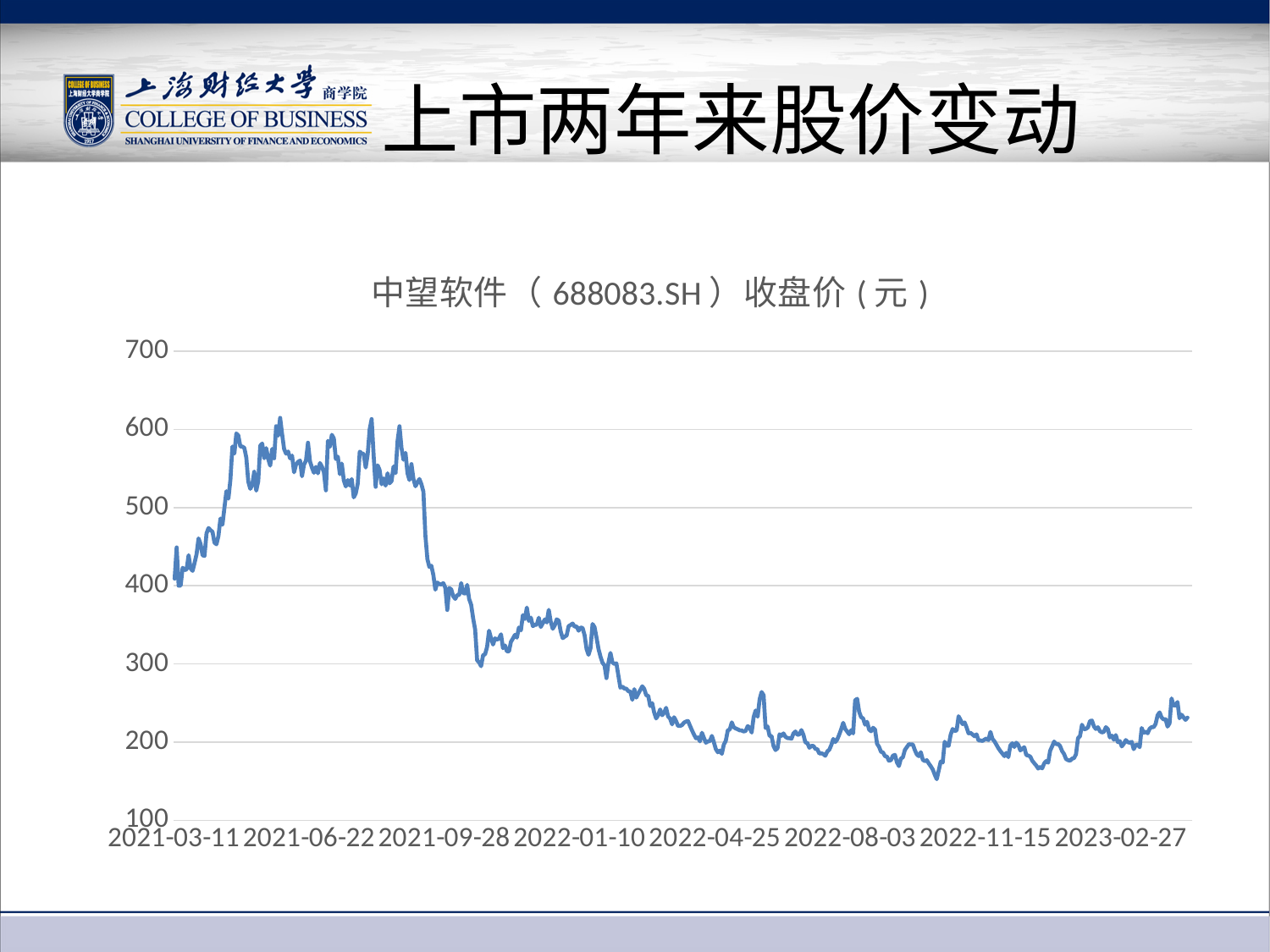

# 上市两年来股价变动

### Chart: 中望软件（688083.SH）收盘价(元)

| Category | 收盘价(元) |
|---|---|
| 2021-03-11 | 409.0 |
| 2021-03-12 | 449.0 |
| 2021-03-15 | 399.92 |
| 2021-03-16 | 400.05 |
| 2021-03-17 | 422.96 |
| 2021-03-18 | 420.0 |
| 2021-03-19 | 420.8 |
| 2021-03-22 | 439.0 |
| 2021-03-23 | 422.11 |
| 2021-03-24 | 419.0 |
| 2021-03-25 | 429.0 |
| 2021-03-26 | 440.12 |
| 2021-03-29 | 460.5 |
| 2021-03-30 | 453.52 |
| 2021-03-31 | 439.0 |
| 2021-04-01 | 438.0 |
| 2021-04-02 | 466.86 |
| 2021-04-06 | 473.8 |
| 2021-04-07 | 471.15 |
| 2021-04-08 | 468.99 |
| 2021-04-09 | 455.21 |
| 2021-04-12 | 452.98 |
| 2021-04-13 | 463.71 |
| 2021-04-14 | 486.0 |
| 2021-04-15 | 478.0 |
| 2021-04-16 | 499.34 |
| 2021-04-19 | 521.0 |
| 2021-04-20 | 511.4 |
| 2021-04-21 | 535.33 |
| 2021-04-22 | 578.0 |
| 2021-04-23 | 569.0 |
| 2021-04-26 | 594.8 |
| 2021-04-27 | 592.0 |
| 2021-04-28 | 578.0 |
| 2021-04-29 | 578.0 |
| 2021-04-30 | 576.37 |
| 2021-05-06 | 564.0 |
| 2021-05-07 | 533.0 |
| 2021-05-10 | 524.0 |
| 2021-05-11 | 529.0 |
| 2021-05-12 | 545.78 |
| 2021-05-13 | 521.67 |
| 2021-05-14 | 533.68 |
| 2021-05-17 | 579.04 |
| 2021-05-18 | 581.86 |
| 2021-05-19 | 563.0 |
| 2021-05-20 | 576.0 |
| 2021-05-21 | 562.28 |
| 2021-05-24 | 553.59 |
| 2021-05-25 | 575.0 |
| 2021-05-26 | 563.0 |
| 2021-05-27 | 604.03 |
| 2021-05-28 | 591.9 |
| 2021-05-31 | 614.66 |
| 2021-06-01 | 594.0 |
| 2021-06-02 | 574.88 |
| 2021-06-03 | 568.85 |
| 2021-06-04 | 571.67 |
| 2021-06-07 | 562.92 |
| 2021-06-08 | 566.43 |
| 2021-06-09 | 545.06 |
| 2021-06-10 | 555.0 |
| 2021-06-11 | 558.34 |
| 2021-06-15 | 560.06 |
| 2021-06-16 | 540.0 |
| 2021-06-17 | 555.01 |
| 2021-06-18 | 560.0 |
| 2021-06-21 | 582.88 |
| 2021-06-22 | 558.97 |
| 2021-06-23 | 551.02 |
| 2021-06-24 | 544.5 |
| 2021-06-25 | 552.0 |
| 2021-06-28 | 543.78 |
| 2021-06-29 | 557.0 |
| 2021-06-30 | 552.3 |
| 2021-07-01 | 545.24 |
| 2021-07-02 | 522.01 |
| 2021-07-05 | 585.3 |
| 2021-07-06 | 577.75 |
| 2021-07-07 | 593.08 |
| 2021-07-08 | 588.29 |
| 2021-07-09 | 562.0 |
| 2021-07-12 | 565.01 |
| 2021-07-13 | 542.66 |
| 2021-07-14 | 556.26 |
| 2021-07-15 | 534.77 |
| 2021-07-16 | 527.0 |
| 2021-07-19 | 535.19 |
| 2021-07-20 | 528.1 |
| 2021-07-21 | 536.5 |
| 2021-07-22 | 513.05 |
| 2021-07-23 | 518.0 |
| 2021-07-26 | 530.5 |
| 2021-07-27 | 571.49 |
| 2021-07-28 | 569.08 |
| 2021-07-29 | 568.71 |
| 2021-07-30 | 551.13 |
| 2021-08-02 | 568.0 |
| 2021-08-03 | 600.0 |
| 2021-08-04 | 613.13 |
| 2021-08-05 | 566.54 |
| 2021-08-06 | 526.47 |
| 2021-08-09 | 553.99 |
| 2021-08-10 | 547.99 |
| 2021-08-11 | 529.79 |
| 2021-08-12 | 537.28 |
| 2021-08-13 | 528.0 |
| 2021-08-16 | 543.78 |
| 2021-08-17 | 531.0 |
| 2021-08-18 | 533.8 |
| 2021-08-19 | 552.49 |
| 2021-08-20 | 544.0 |
| 2021-08-23 | 585.0 |
| 2021-08-24 | 603.99 |
| 2021-08-25 | 576.2 |
| 2021-08-26 | 561.11 |
| 2021-08-27 | 569.9 |
| 2021-08-30 | 543.88 |
| 2021-08-31 | 535.13 |
| 2021-09-01 | 555.55 |
| 2021-09-02 | 536.52 |
| 2021-09-03 | 527.24 |
| 2021-09-06 | 532.0 |
| 2021-09-07 | 536.5 |
| 2021-09-08 | 529.85 |
| 2021-09-09 | 520.32 |
| 2021-09-10 | 464.0 |
| 2021-09-13 | 434.0 |
| 2021-09-14 | 424.0 |
| 2021-09-15 | 425.51 |
| 2021-09-16 | 413.76 |
| 2021-09-17 | 394.88 |
| 2021-09-22 | 404.02 |
| 2021-09-23 | 402.01 |
| 2021-09-24 | 401.6 |
| 2021-09-27 | 403.23 |
| 2021-09-28 | 397.5 |
| 2021-09-29 | 369.0 |
| 2021-09-30 | 397.0 |
| 2021-10-08 | 395.28 |
| 2021-10-11 | 386.38 |
| 2021-10-12 | 383.11 |
| 2021-10-13 | 388.0 |
| 2021-10-14 | 388.09 |
| 2021-10-15 | 403.39 |
| 2021-10-18 | 390.51 |
| 2021-10-19 | 390.0 |
| 2021-10-20 | 401.0 |
| 2021-10-21 | 383.0 |
| 2021-10-22 | 375.7 |
| 2021-10-25 | 358.3 |
| 2021-10-26 | 343.83 |
| 2021-10-27 | 304.32 |
| 2021-10-28 | 302.16 |
| 2021-10-29 | 297.06 |
| 2021-11-01 | 311.15 |
| 2021-11-02 | 312.36 |
| 2021-11-03 | 321.76 |
| 2021-11-04 | 342.4 |
| 2021-11-05 | 332.81 |
| 2021-11-08 | 324.75 |
| 2021-11-09 | 332.67 |
| 2021-11-10 | 331.0 |
| 2021-11-11 | 332.6 |
| 2021-11-12 | 337.85 |
| 2021-11-15 | 320.08 |
| 2021-11-16 | 323.57 |
| 2021-11-17 | 316.0 |
| 2021-11-18 | 315.99 |
| 2021-11-19 | 328.21 |
| 2021-11-22 | 332.51 |
| 2021-11-23 | 337.21 |
| 2021-11-24 | 333.61 |
| 2021-11-25 | 346.48 |
| 2021-11-26 | 342.95 |
| 2021-11-29 | 362.43 |
| 2021-11-30 | 357.53 |
| 2021-12-01 | 372.03 |
| 2021-12-02 | 355.01 |
| 2021-12-03 | 359.1 |
| 2021-12-06 | 348.3 |
| 2021-12-07 | 350.0 |
| 2021-12-08 | 350.1 |
| 2021-12-09 | 359.0 |
| 2021-12-10 | 347.19 |
| 2021-12-13 | 352.06 |
| 2021-12-14 | 356.84 |
| 2021-12-15 | 353.0 |
| 2021-12-16 | 369.09 |
| 2021-12-17 | 353.99 |
| 2021-12-20 | 344.92 |
| 2021-12-21 | 349.25 |
| 2021-12-22 | 357.0 |
| 2021-12-23 | 355.38 |
| 2021-12-24 | 341.5 |
| 2021-12-27 | 332.88 |
| 2021-12-28 | 334.89 |
| 2021-12-29 | 336.42 |
| 2021-12-30 | 348.28 |
| 2021-12-31 | 349.83 |
| 2022-01-04 | 351.63 |
| 2022-01-05 | 347.58 |
| 2022-01-06 | 348.05 |
| 2022-01-07 | 342.44 |
| 2022-01-10 | 346.58 |
| 2022-01-11 | 345.89 |
| 2022-01-12 | 336.7 |
| 2022-01-13 | 319.11 |
| 2022-01-14 | 311.59 |
| 2022-01-17 | 320.24 |
| 2022-01-18 | 351.0 |
| 2022-01-19 | 346.99 |
| 2022-01-20 | 333.8 |
| 2022-01-21 | 319.18 |
| 2022-01-24 | 309.3 |
| 2022-01-25 | 301.4 |
| 2022-01-26 | 298.2 |
| 2022-01-27 | 281.85 |
| 2022-01-28 | 301.73 |
| 2022-02-07 | 313.98 |
| 2022-02-08 | 301.8 |
| 2022-02-09 | 300.0 |
| 2022-02-10 | 300.72 |
| 2022-02-11 | 285.0 |
| 2022-02-14 | 269.54 |
| 2022-02-15 | 271.01 |
| 2022-02-16 | 268.34 |
| 2022-02-17 | 268.28 |
| 2022-02-18 | 265.01 |
| 2022-02-21 | 264.62 |
| 2022-02-22 | 254.05 |
| 2022-02-23 | 267.7 |
| 2022-02-24 | 256.86 |
| 2022-02-25 | 262.0 |
| 2022-02-28 | 266.66 |
| 2022-03-01 | 271.38 |
| 2022-03-02 | 268.0 |
| 2022-03-03 | 259.85 |
| 2022-03-04 | 259.23 |
| 2022-03-07 | 246.0 |
| 2022-03-08 | 249.82 |
| 2022-03-09 | 237.97 |
| 2022-03-10 | 230.22 |
| 2022-03-11 | 234.44 |
| 2022-03-14 | 241.78 |
| 2022-03-15 | 234.33 |
| 2022-03-16 | 237.41 |
| 2022-03-17 | 243.84 |
| 2022-03-18 | 232.75 |
| 2022-03-21 | 230.0 |
| 2022-03-22 | 222.66 |
| 2022-03-23 | 231.81 |
| 2022-03-24 | 226.99 |
| 2022-03-25 | 220.66 |
| 2022-03-28 | 220.6 |
| 2022-03-29 | 221.79 |
| 2022-03-30 | 224.9 |
| 2022-03-31 | 226.28 |
| 2022-04-01 | 227.0 |
| 2022-04-06 | 220.88 |
| 2022-04-07 | 215.0 |
| 2022-04-08 | 209.82 |
| 2022-04-11 | 204.92 |
| 2022-04-12 | 206.0 |
| 2022-04-13 | 200.96 |
| 2022-04-14 | 211.94 |
| 2022-04-15 | 205.49 |
| 2022-04-18 | 199.2 |
| 2022-04-19 | 201.03 |
| 2022-04-20 | 201.22 |
| 2022-04-21 | 207.93 |
| 2022-04-22 | 200.0 |
| 2022-04-25 | 191.0 |
| 2022-04-26 | 187.0 |
| 2022-04-27 | 189.09 |
| 2022-04-28 | 185.01 |
| 2022-04-29 | 196.7 |
| 2022-05-05 | 201.7 |
| 2022-05-06 | 215.0 |
| 2022-05-09 | 216.29 |
| 2022-05-10 | 225.22 |
| 2022-05-11 | 219.01 |
| 2022-05-12 | 217.43 |
| 2022-05-13 | 216.32 |
| 2022-05-16 | 215.01 |
| 2022-05-17 | 214.9 |
| 2022-05-18 | 213.6 |
| 2022-05-19 | 214.34 |
| 2022-05-20 | 220.44 |
| 2022-05-23 | 218.38 |
| 2022-05-24 | 212.26 |
| 2022-05-25 | 231.98 |
| 2022-05-26 | 240.44 |
| 2022-05-27 | 232.48 |
| 2022-05-30 | 254.88 |
| 2022-05-31 | 264.0 |
| 2022-06-01 | 259.98 |
| 2022-06-02 | 218.0 |
| 2022-06-06 | 219.99 |
| 2022-06-07 | 207.79 |
| 2022-06-08 | 207.79 |
| 2022-06-09 | 194.73 |
| 2022-06-10 | 189.8 |
| 2022-06-13 | 192.17 |
| 2022-06-14 | 210.0 |
| 2022-06-15 | 208.07 |
| 2022-06-16 | 211.11 |
| 2022-06-17 | 206.7 |
| 2022-06-20 | 205.18 |
| 2022-06-21 | 205.14 |
| 2022-06-22 | 204.18 |
| 2022-06-23 | 211.11 |
| 2022-06-24 | 213.55 |
| 2022-06-27 | 209.31 |
| 2022-06-28 | 209.85 |
| 2022-06-29 | 215.37 |
| 2022-06-30 | 209.42 |
| 2022-07-01 | 199.5 |
| 2022-07-04 | 198.83 |
| 2022-07-05 | 192.78 |
| 2022-07-06 | 195.0 |
| 2022-07-07 | 195.26 |
| 2022-07-08 | 191.37 |
| 2022-07-11 | 190.87 |
| 2022-07-12 | 185.3 |
| 2022-07-13 | 185.77 |
| 2022-07-14 | 184.72 |
| 2022-07-15 | 182.5 |
| 2022-07-18 | 188.0 |
| 2022-07-19 | 190.28 |
| 2022-07-20 | 196.0 |
| 2022-07-21 | 203.99 |
| 2022-07-22 | 200.02 |
| 2022-07-25 | 203.4 |
| 2022-07-26 | 209.66 |
| 2022-07-27 | 216.46 |
| 2022-07-28 | 224.65 |
| 2022-07-29 | 216.86 |
| 2022-08-01 | 213.47 |
| 2022-08-02 | 210.0 |
| 2022-08-03 | 215.21 |
| 2022-08-04 | 211.18 |
| 2022-08-05 | 253.42 |
| 2022-08-08 | 255.39 |
| 2022-08-09 | 238.78 |
| 2022-08-10 | 231.91 |
| 2022-08-11 | 230.3 |
| 2022-08-12 | 222.25 |
| 2022-08-15 | 225.94 |
| 2022-08-16 | 216.07 |
| 2022-08-17 | 213.83 |
| 2022-08-18 | 218.3 |
| 2022-08-19 | 215.99 |
| 2022-08-22 | 197.8 |
| 2022-08-23 | 194.1 |
| 2022-08-24 | 187.65 |
| 2022-08-25 | 186.77 |
| 2022-08-26 | 182.08 |
| 2022-08-29 | 181.32 |
| 2022-08-30 | 176.17 |
| 2022-08-31 | 177.0 |
| 2022-09-01 | 182.63 |
| 2022-09-02 | 183.64 |
| 2022-09-05 | 174.12 |
| 2022-09-06 | 169.3 |
| 2022-09-07 | 178.88 |
| 2022-09-08 | 180.64 |
| 2022-09-09 | 190.0 |
| 2022-09-13 | 193.65 |
| 2022-09-14 | 197.2 |
| 2022-09-15 | 197.0 |
| 2022-09-16 | 196.95 |
| 2022-09-19 | 189.74 |
| 2022-09-20 | 184.12 |
| 2022-09-21 | 182.0 |
| 2022-09-22 | 187.09 |
| 2022-09-23 | 177.5 |
| 2022-09-26 | 175.6 |
| 2022-09-27 | 176.81 |
| 2022-09-28 | 172.76 |
| 2022-09-29 | 169.16 |
| 2022-09-30 | 165.01 |
| 2022-10-10 | 158.31 |
| 2022-10-11 | 152.58 |
| 2022-10-12 | 163.54 |
| 2022-10-13 | 175.01 |
| 2022-10-14 | 173.9 |
| 2022-10-17 | 200.4 |
| 2022-10-18 | 195.51 |
| 2022-10-19 | 195.39 |
| 2022-10-20 | 209.4 |
| 2022-10-21 | 216.8 |
| 2022-10-24 | 214.17 |
| 2022-10-25 | 215.0 |
| 2022-10-26 | 233.0 |
| 2022-10-27 | 228.1 |
| 2022-10-28 | 223.0 |
| 2022-10-31 | 225.18 |
| 2022-11-01 | 218.74 |
| 2022-11-02 | 211.2 |
| 2022-11-03 | 211.8 |
| 2022-11-04 | 209.68 |
| 2022-11-07 | 207.5 |
| 2022-11-08 | 209.89 |
| 2022-11-09 | 202.22 |
| 2022-11-10 | 202.08 |
| 2022-11-11 | 201.5 |
| 2022-11-14 | 203.17 |
| 2022-11-15 | 204.66 |
| 2022-11-16 | 202.53 |
| 2022-11-17 | 213.0 |
| 2022-11-18 | 204.0 |
| 2022-11-21 | 200.99 |
| 2022-11-22 | 196.6 |
| 2022-11-23 | 192.19 |
| 2022-11-24 | 188.5 |
| 2022-11-25 | 185.33 |
| 2022-11-28 | 182.0 |
| 2022-11-29 | 186.28 |
| 2022-11-30 | 180.73 |
| 2022-12-01 | 195.66 |
| 2022-12-02 | 198.5 |
| 2022-12-05 | 193.8 |
| 2022-12-06 | 199.23 |
| 2022-12-07 | 196.6 |
| 2022-12-08 | 189.36 |
| 2022-12-09 | 191.49 |
| 2022-12-12 | 193.45 |
| 2022-12-13 | 183.43 |
| 2022-12-14 | 182.76 |
| 2022-12-15 | 181.52 |
| 2022-12-16 | 176.2 |
| 2022-12-19 | 173.0 |
| 2022-12-20 | 170.07 |
| 2022-12-21 | 166.19 |
| 2022-12-22 | 168.26 |
| 2022-12-23 | 166.44 |
| 2022-12-26 | 172.83 |
| 2022-12-27 | 175.67 |
| 2022-12-28 | 173.73 |
| 2022-12-29 | 188.98 |
| 2022-12-30 | 194.58 |
| 2023-01-03 | 200.71 |
| 2023-01-04 | 197.39 |
| 2023-01-05 | 197.58 |
| 2023-01-06 | 194.9 |
| 2023-01-09 | 188.57 |
| 2023-01-10 | 184.73 |
| 2023-01-11 | 178.3 |
| 2023-01-12 | 176.93 |
| 2023-01-13 | 176.25 |
| 2023-01-16 | 178.8 |
| 2023-01-17 | 179.56 |
| 2023-01-18 | 184.47 |
| 2023-01-19 | 205.06 |
| 2023-01-20 | 207.67 |
| 2023-01-30 | 222.21 |
| 2023-01-31 | 216.36 |
| 2023-02-01 | 217.0 |
| 2023-02-02 | 218.79 |
| 2023-02-03 | 226.9 |
| 2023-02-06 | 227.5 |
| 2023-02-07 | 220.0 |
| 2023-02-08 | 216.78 |
| 2023-02-09 | 219.0 |
| 2023-02-10 | 214.1 |
| 2023-02-13 | 212.32 |
| 2023-02-14 | 213.23 |
| 2023-02-15 | 219.08 |
| 2023-02-16 | 216.6 |
| 2023-02-17 | 206.0 |
| 2023-02-20 | 208.23 |
| 2023-02-21 | 203.02 |
| 2023-02-22 | 209.0 |
| 2023-02-23 | 200.0 |
| 2023-02-24 | 201.21 |
| 2023-02-27 | 194.5 |
| 2023-02-28 | 197.92 |
| 2023-03-01 | 202.61 |
| 2023-03-02 | 200.0 |
| 2023-03-03 | 199.15 |
| 2023-03-06 | 200.37 |
| 2023-03-07 | 191.0 |
| 2023-03-08 | 196.14 |
| 2023-03-09 | 196.93 |
| 2023-03-10 | 193.53 |
| 2023-03-13 | 218.0 |
| 2023-03-14 | 211.79 |
| 2023-03-15 | 213.52 |
| 2023-03-16 | 211.32 |
| 2023-03-17 | 217.13 |
| 2023-03-20 | 219.2 |
| 2023-03-21 | 219.0 |
| 2023-03-22 | 223.19 |
| 2023-03-23 | 234.3 |
| 2023-03-24 | 238.0 |
| 2023-03-27 | 231.4 |
| 2023-03-28 | 229.0 |
| 2023-03-29 | 229.32 |
| 2023-03-30 | 219.85 |
| 2023-03-31 | 223.93 |
| 2023-04-03 | 255.8 |
| 2023-04-04 | 247.0 |
| 2023-04-06 | 246.78 |
| 2023-04-07 | 251.3 |
| 2023-04-10 | 230.5 |
| 2023-04-11 | 235.09 |
| 2023-04-12 | 231.83 |
| 2023-04-13 | 228.39 |
| 2023-04-14 | 231.31 |